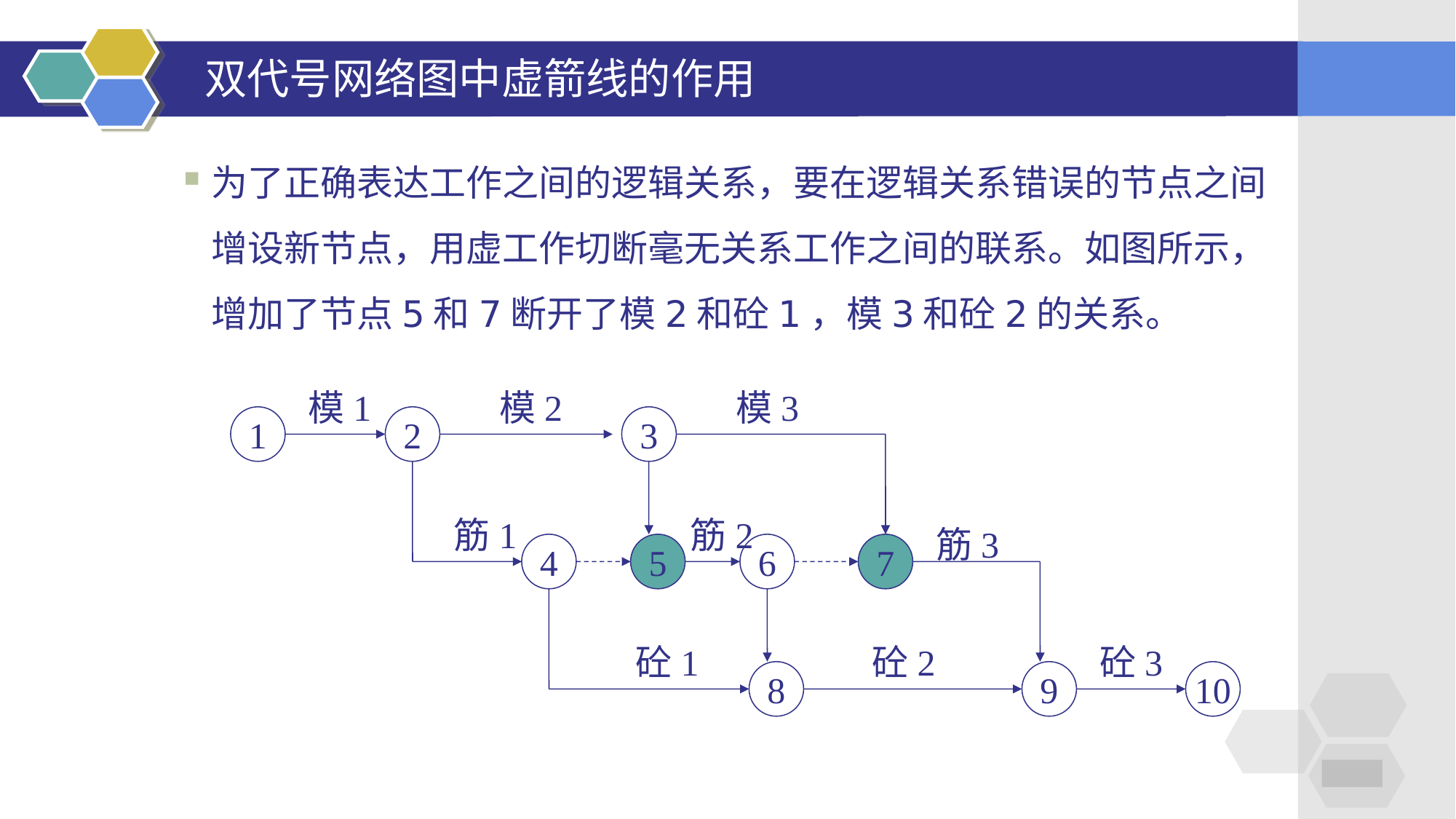

# 双代号网络图中虚箭线的作用
为了正确表达工作之间的逻辑关系，要在逻辑关系错误的节点之间增设新节点，用虚工作切断毫无关系工作之间的联系。如图所示，增加了节点5和7断开了模2和砼1，模3和砼2的关系。
模1
模2
模3
1
2
3

筋1
筋2
筋3
4
5
6
7

砼1
砼2
砼3
8
9
10

7